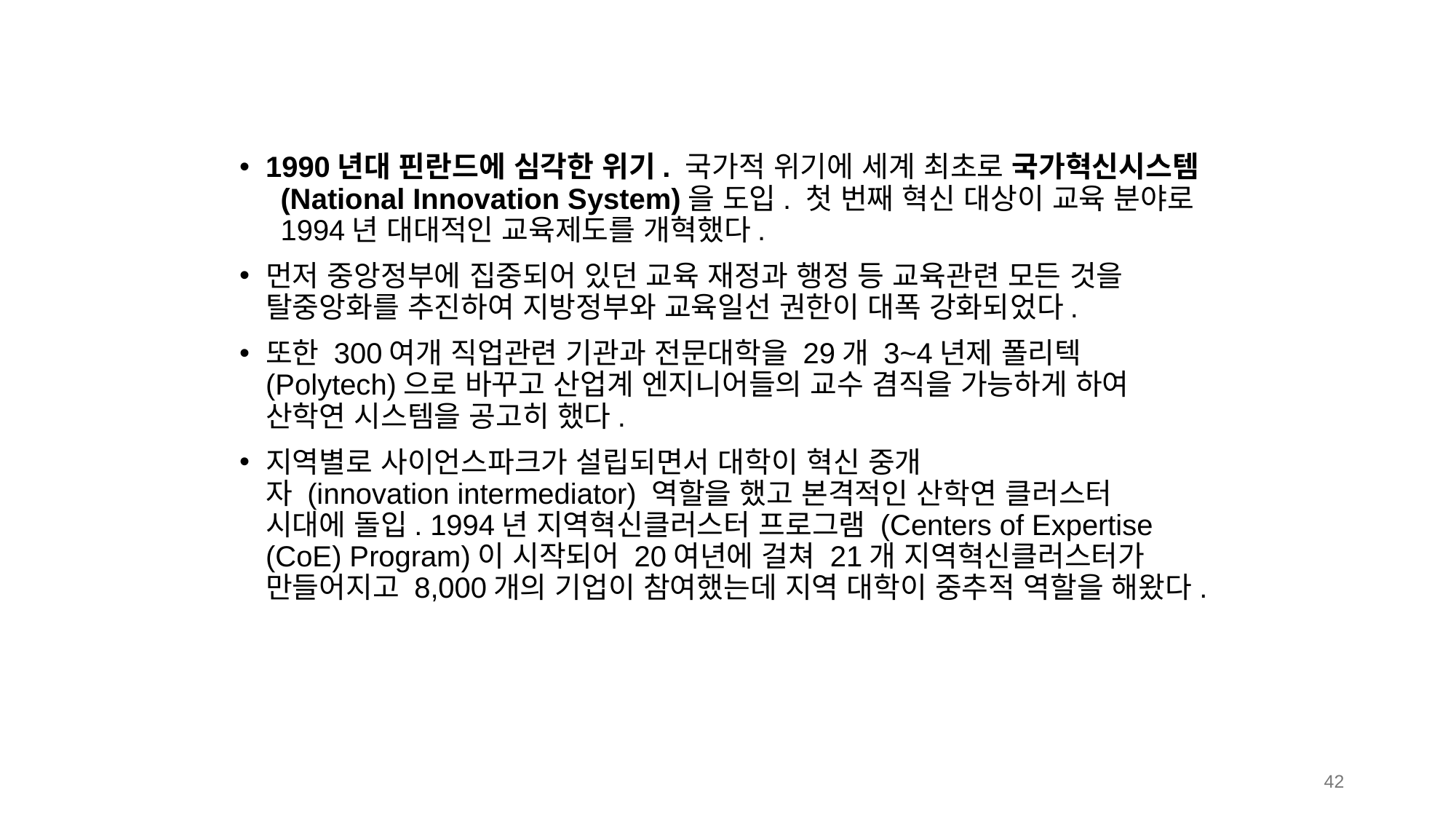

1990년대 핀란드에 심각한 위기. 국가적 위기에 세계 최초로 국가혁신시스템 (National Innovation System)을 도입. 첫 번째 혁신 대상이 교육 분야로 1994년 대대적인 교육제도를 개혁했다.
먼저 중앙정부에 집중되어 있던 교육 재정과 행정 등 교육관련 모든 것을 탈중앙화를 추진하여 지방정부와 교육일선 권한이 대폭 강화되었다.
또한 300여개 직업관련 기관과 전문대학을 29개 3~4년제 폴리텍 (Polytech)으로 바꾸고 산업계 엔지니어들의 교수 겸직을 가능하게 하여 산학연 시스템을 공고히 했다.
지역별로 사이언스파크가 설립되면서 대학이 혁신 중개자 (innovation intermediator) 역할을 했고 본격적인 산학연 클러스터 시대에 돌입. 1994년 지역혁신클러스터 프로그램 (Centers of Expertise (CoE) Program)이 시작되어 20여년에 걸쳐 21개 지역혁신클러스터가 만들어지고 8,000개의 기업이 참여했는데 지역 대학이 중추적 역할을 해왔다.
42